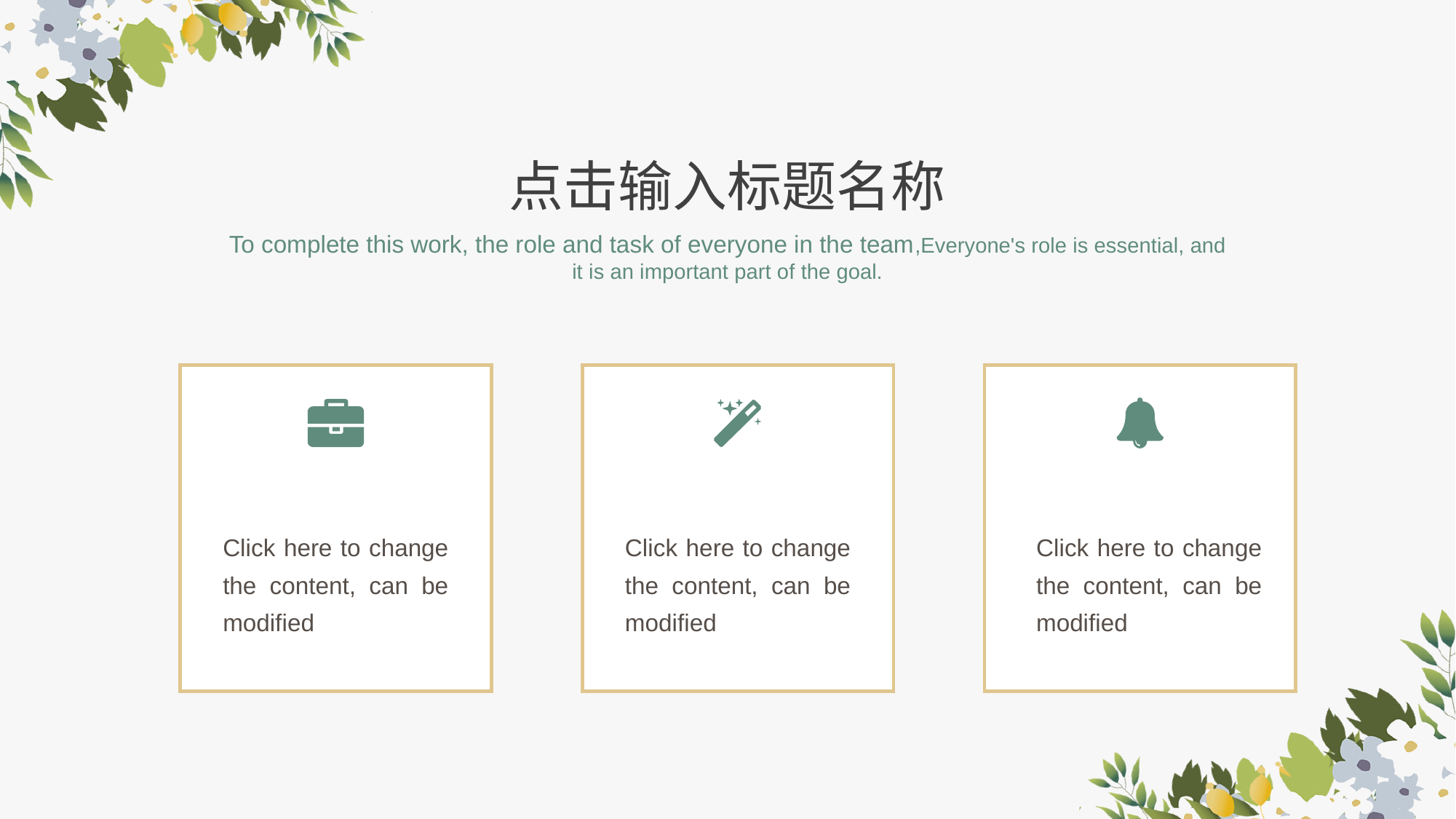

点击输入标题名称
To complete this work, the role and task of everyone in the team,Everyone's role is essential, and it is an important part of the goal.

Click here to change the content, can be modified
Click here to change the content, can be modified
Click here to change the content, can be modified